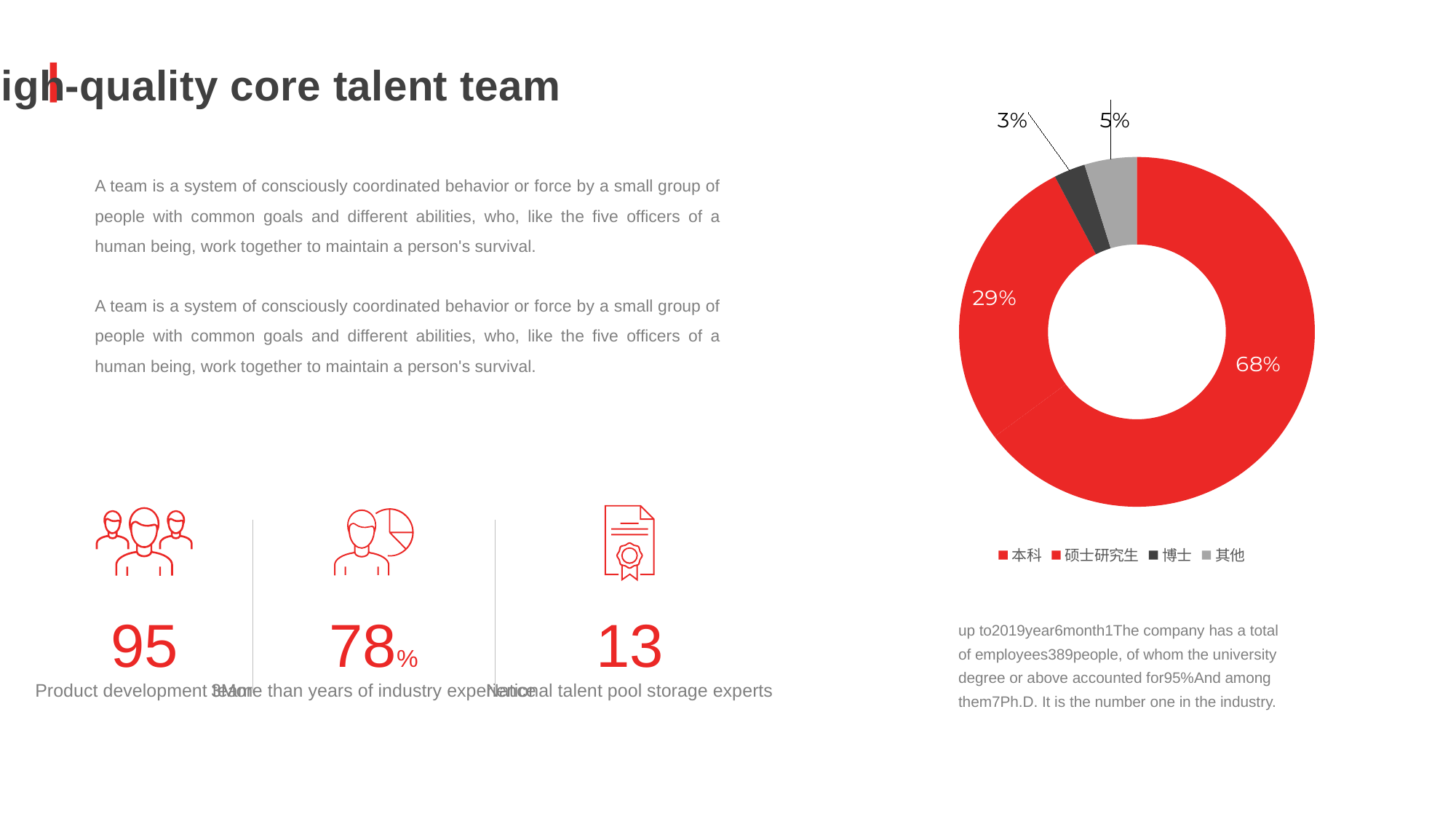

High-quality core talent team

### Chart

| Category | 占比 |
|---|---|
| 本科 | 0.68 |
| 硕士研究生 | 0.29 |
| 博士 | 0.03 |
| 其他 | 0.05 |
A team is a system of consciously coordinated behavior or force by a small group of people with common goals and different abilities, who, like the five officers of a human being, work together to maintain a person's survival.

A team is a system of consciously coordinated behavior or force by a small group of people with common goals and different abilities, who, like the five officers of a human being, work together to maintain a person's survival.
e7d195523061f1c0a26d87d40de6192bcf1909654b74c9ebB6384654682C8890CF1990A60E48C4F486EE2FC74407B5F34886ECF26B0E0B70C575B52C2C3768611B18C1FE4FD5AFF574681F5040C4964952D2C3A6A24D782ECFA2C138117AA7691264B34E9FE67111 DE55CE5CD1A6DA47277BFFB9E515C4D54A79918BB5D42F176B03432CEDA80DD0E0F22BEE2050BD3B

95
Product development team
78%
3More than years of industry experience
13
National talent pool storage experts
up to2019year6month1The company has a total of employees389people, of whom the university degree or above accounted for95%And among them7Ph.D. It is the number one in the industry.